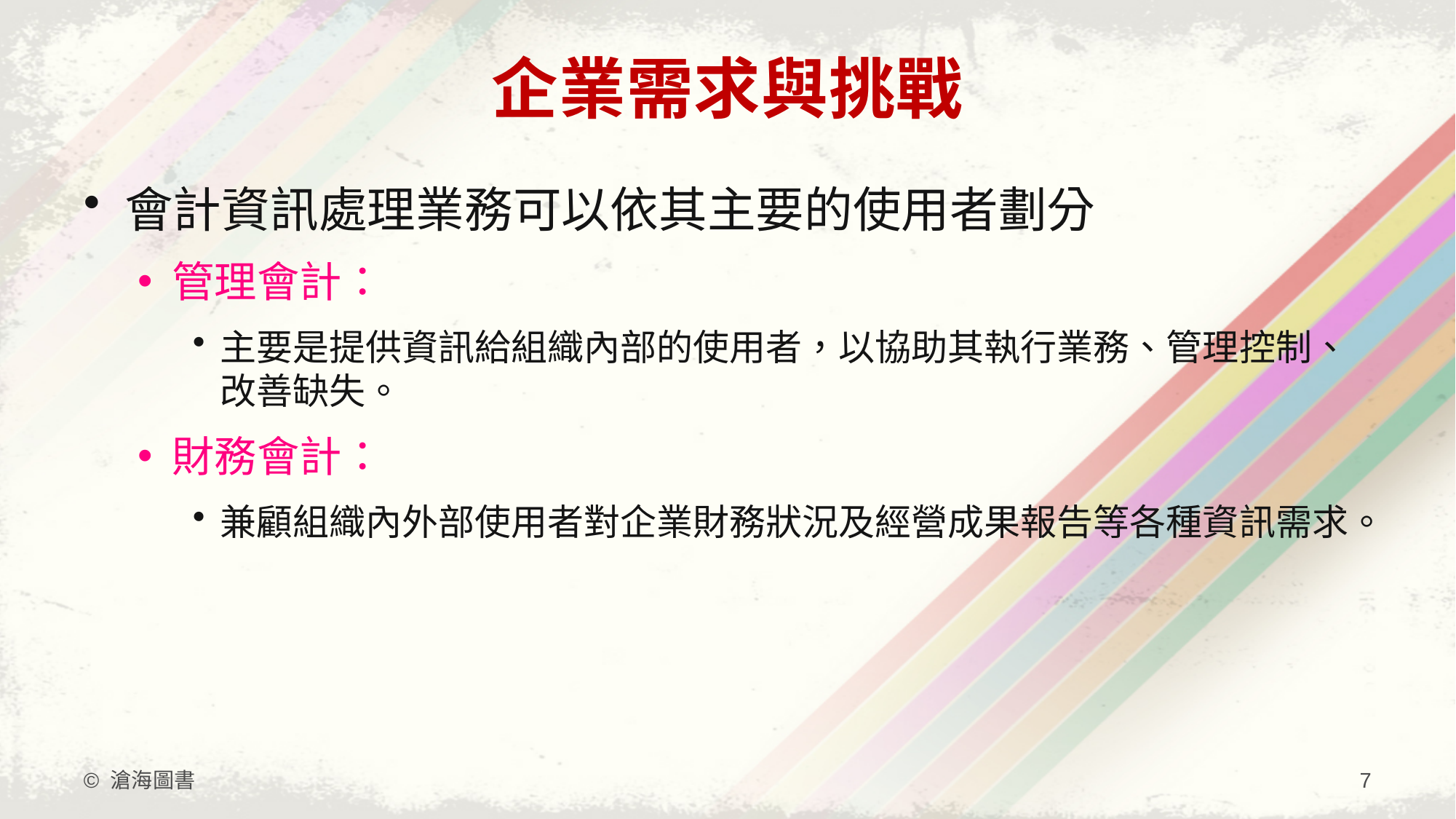

# 企業需求與挑戰
會計資訊處理業務可以依其主要的使用者劃分
管理會計：
主要是提供資訊給組織內部的使用者，以協助其執行業務、管理控制、改善缺失。
財務會計：
兼顧組織內外部使用者對企業財務狀況及經營成果報告等各種資訊需求。

© 滄海圖書
7